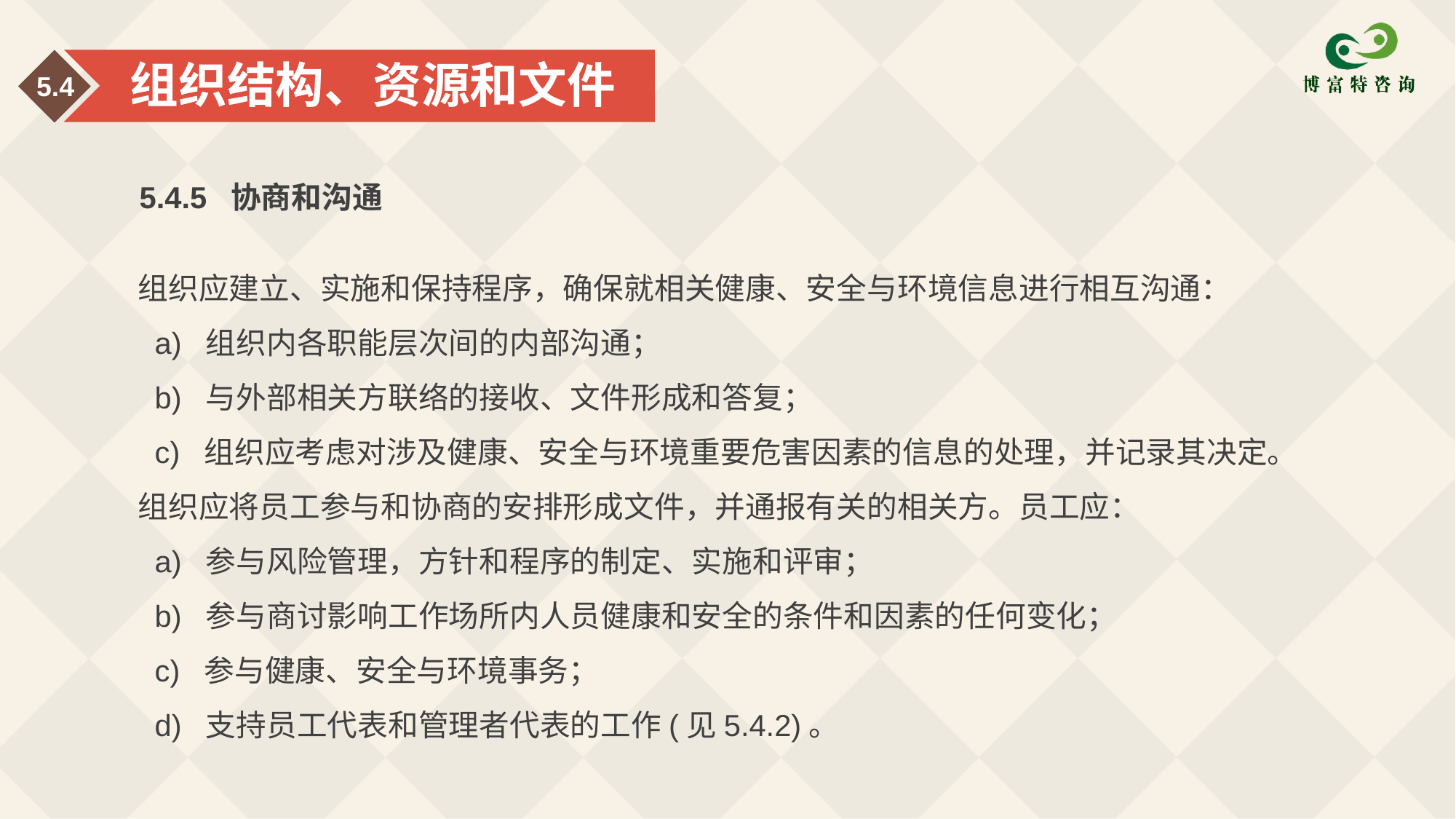

组织结构、资源和文件

5.4
5.4.5  协商和沟通
组织应建立、实施和保持程序，确保就相关健康、安全与环境信息进行相互沟通：
  a)  组织内各职能层次间的内部沟通；
  b)  与外部相关方联络的接收、文件形成和答复；
  c)  组织应考虑对涉及健康、安全与环境重要危害因素的信息的处理，并记录其决定。
组织应将员工参与和协商的安排形成文件，并通报有关的相关方。员工应：
  a)  参与风险管理，方针和程序的制定、实施和评审；
  b)  参与商讨影响工作场所内人员健康和安全的条件和因素的任何变化；
  c)  参与健康、安全与环境事务；
  d)  支持员工代表和管理者代表的工作(见5.4.2)。